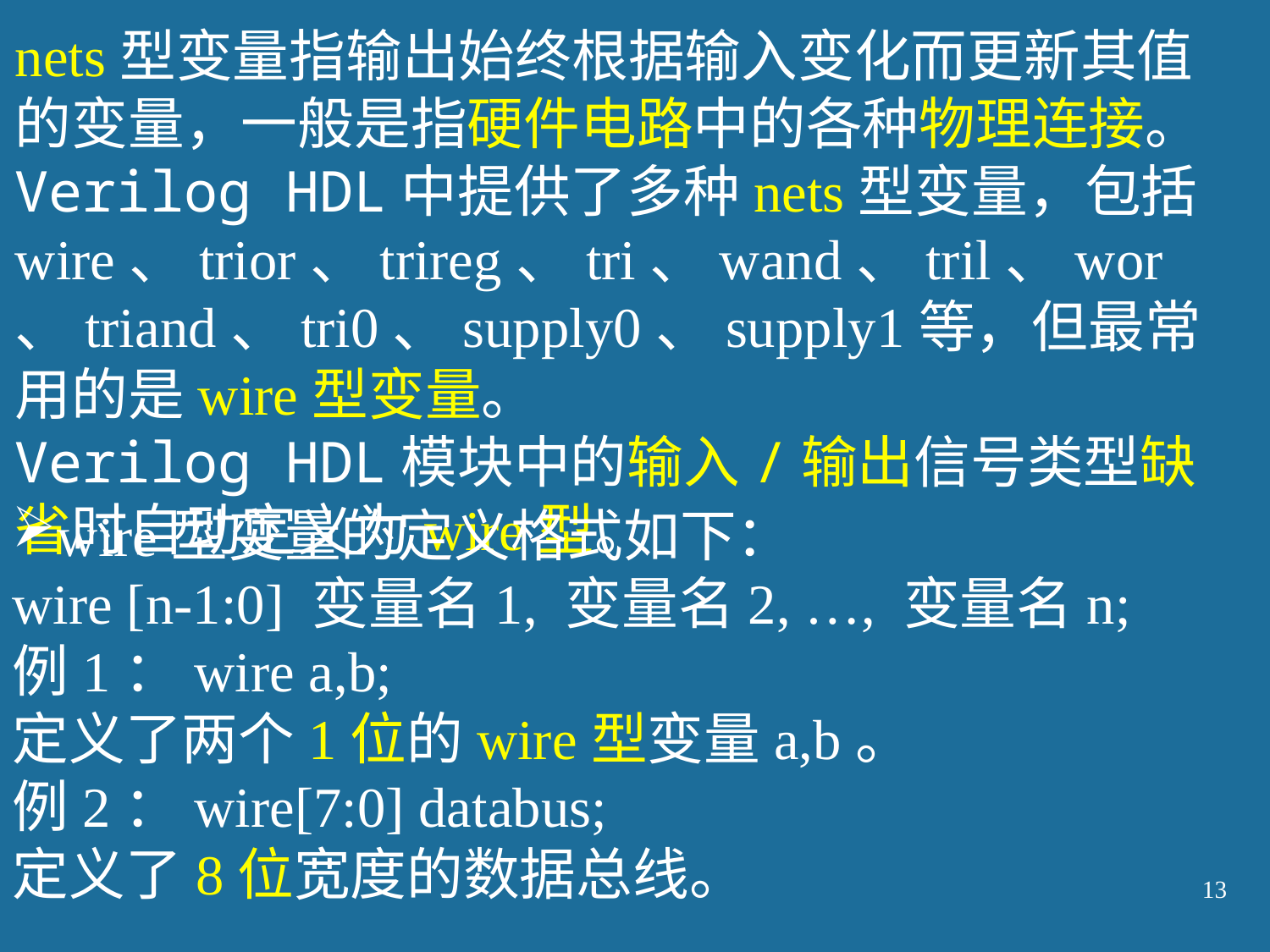

nets型变量指输出始终根据输入变化而更新其值的变量，一般是指硬件电路中的各种物理连接。
Verilog HDL中提供了多种nets型变量，包括wire、trior、trireg、tri、wand、tril、wor、triand、tri0、supply0、supply1等，但最常用的是wire型变量。
Verilog HDL模块中的输入/输出信号类型缺省时自动定义为wire型。
wire型变量的定义格式如下：
wire [n-1:0] 变量名1, 变量名2, …, 变量名n;
例1：wire a,b;
定义了两个1位的wire型变量a,b。
例2：wire[7:0] databus;
定义了8位宽度的数据总线。
13